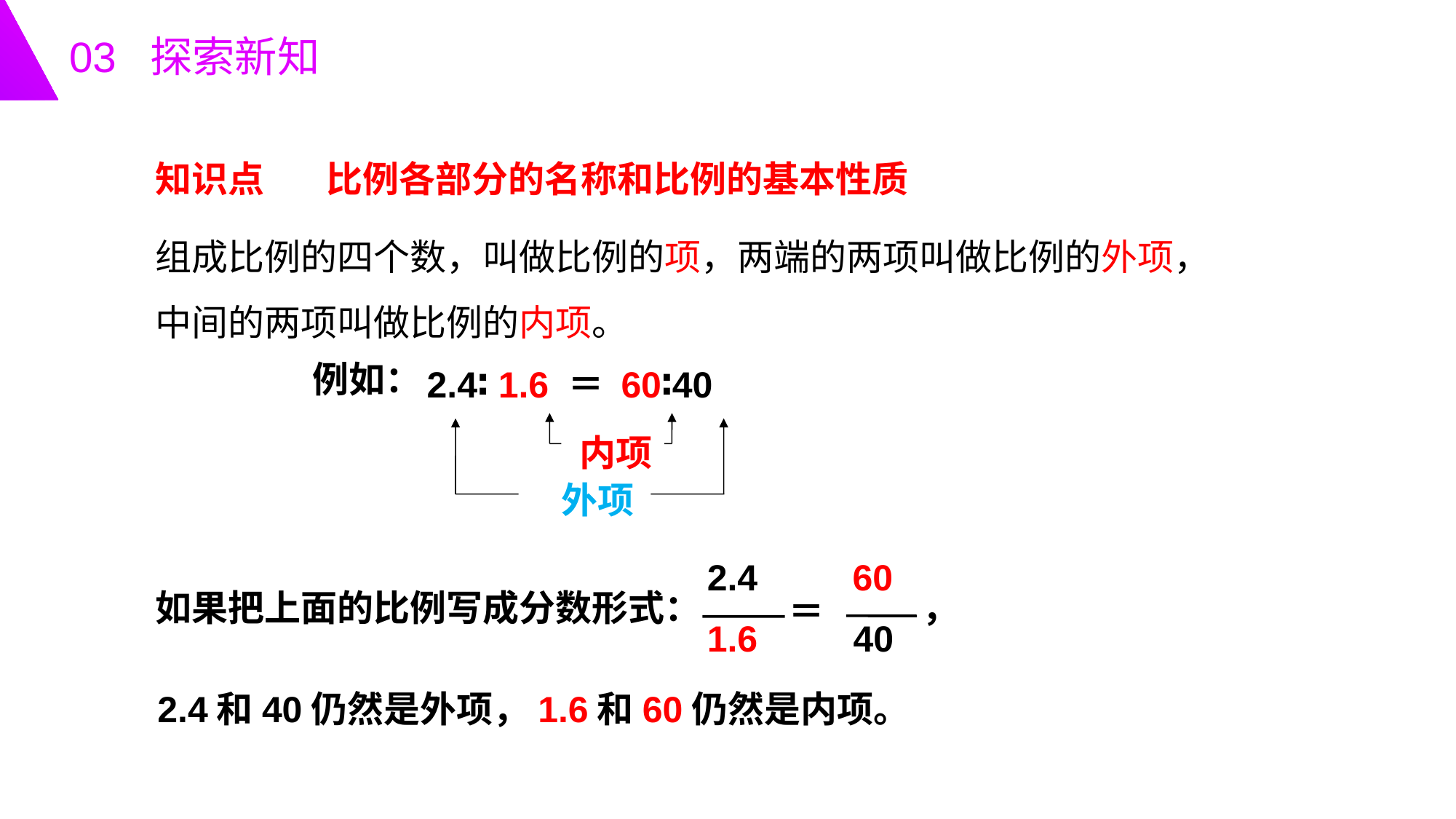

03  探索新知
知识点
比例各部分的名称和比例的基本性质
组成比例的四个数，叫做比例的项，两端的两项叫做比例的外项，中间的两项叫做比例的内项。
例如：
2.4∶ 1.6 ＝ 60∶40

 内项

外项

2.4
60
＝
1.6
40

如果把上面的比例写成分数形式：                           ，
2.4和40仍然是外项，1.6和60仍然是内项。